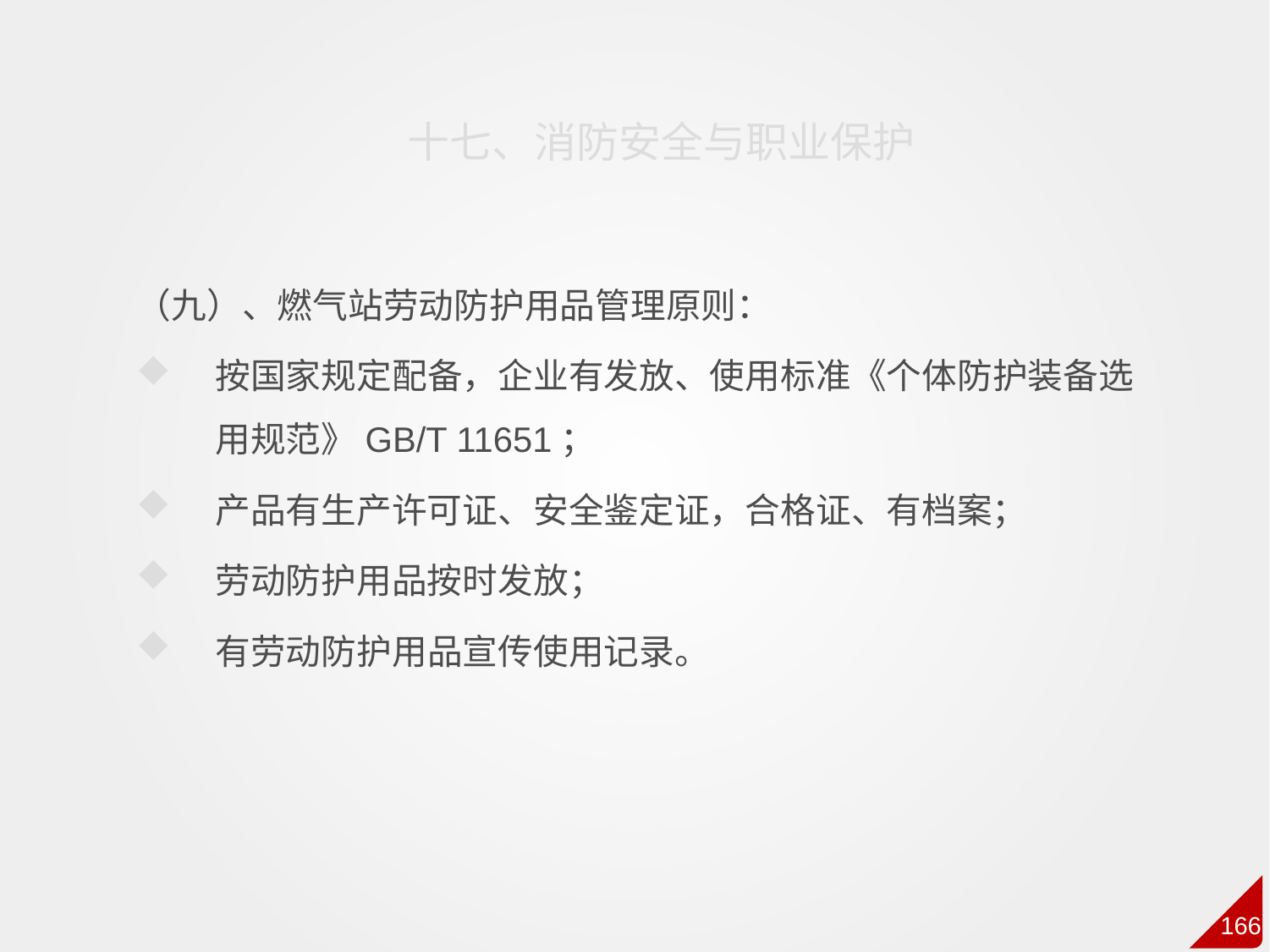

十七、消防安全与职业保护

（九）、燃气站劳动防护用品管理原则：
按国家规定配备，企业有发放、使用标准《个体防护装备选用规范》GB/T 11651；
产品有生产许可证、安全鉴定证，合格证、有档案；
劳动防护用品按时发放；
有劳动防护用品宣传使用记录。